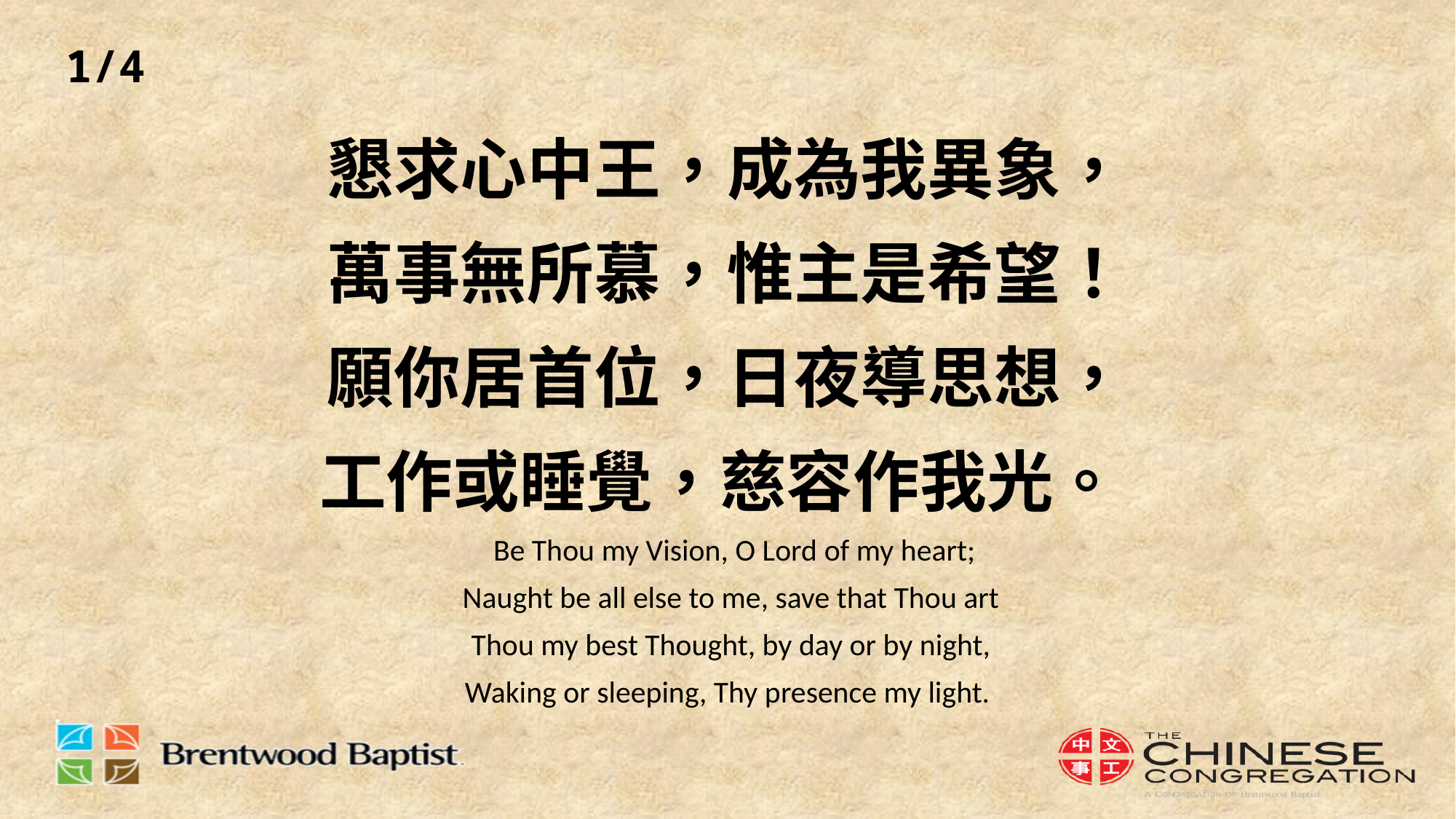

1/4
# 懇求心中王，成為我異象， 萬事無所慕，惟主是希望！ 願你居首位，日夜導思想， 工作或睡覺，慈容作我光。 Be Thou my Vision, O Lord of my heart; Naught be all else to me, save that Thou art Thou my best Thought, by day or by night, Waking or sleeping, Thy presence my light.